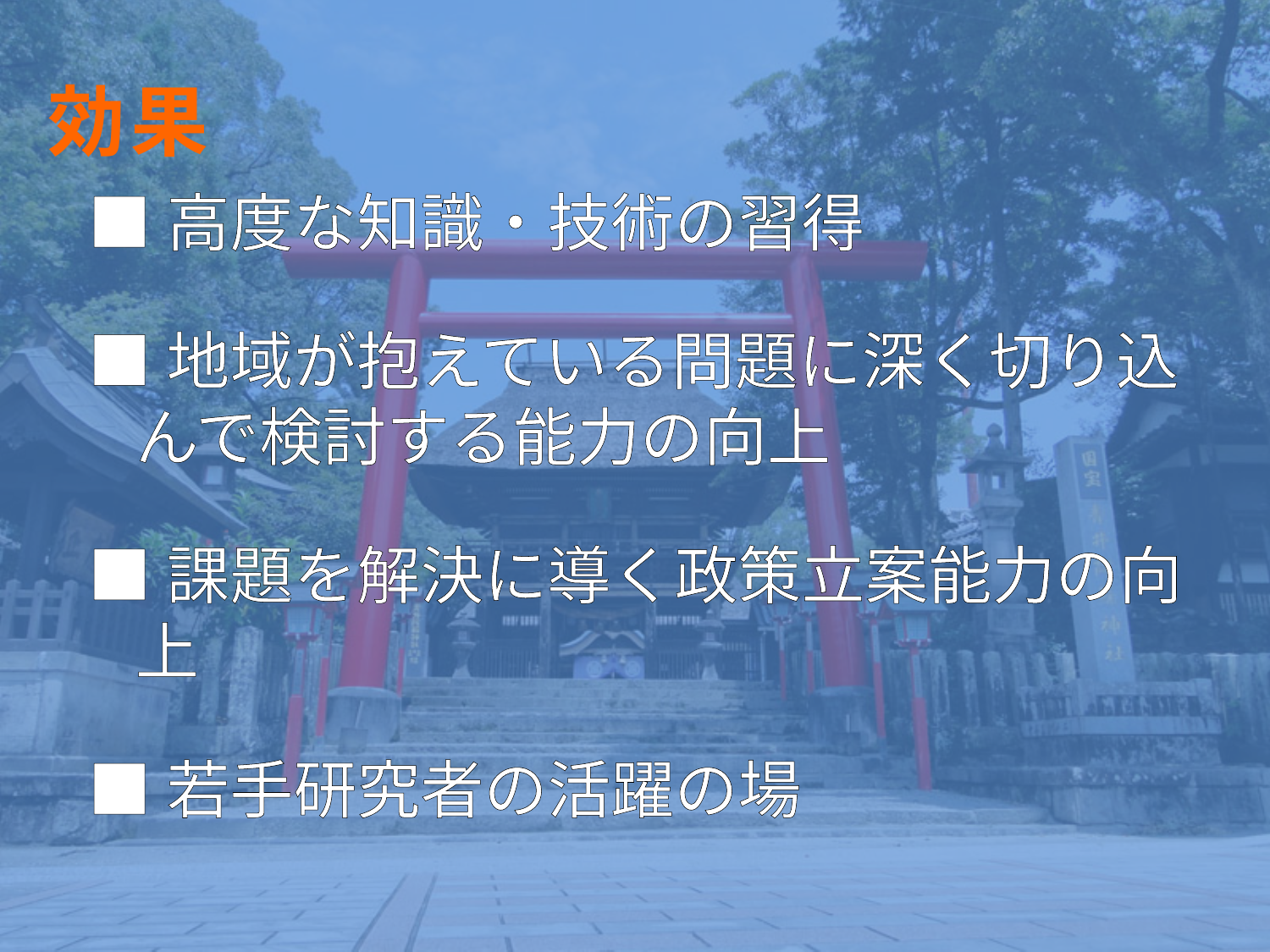

効果
■高度な知識・技術の習得

■地域が抱えている問題に深く切り込んで検討する能力の向上

■課題を解決に導く政策立案能力の向上

■若手研究者の活躍の場